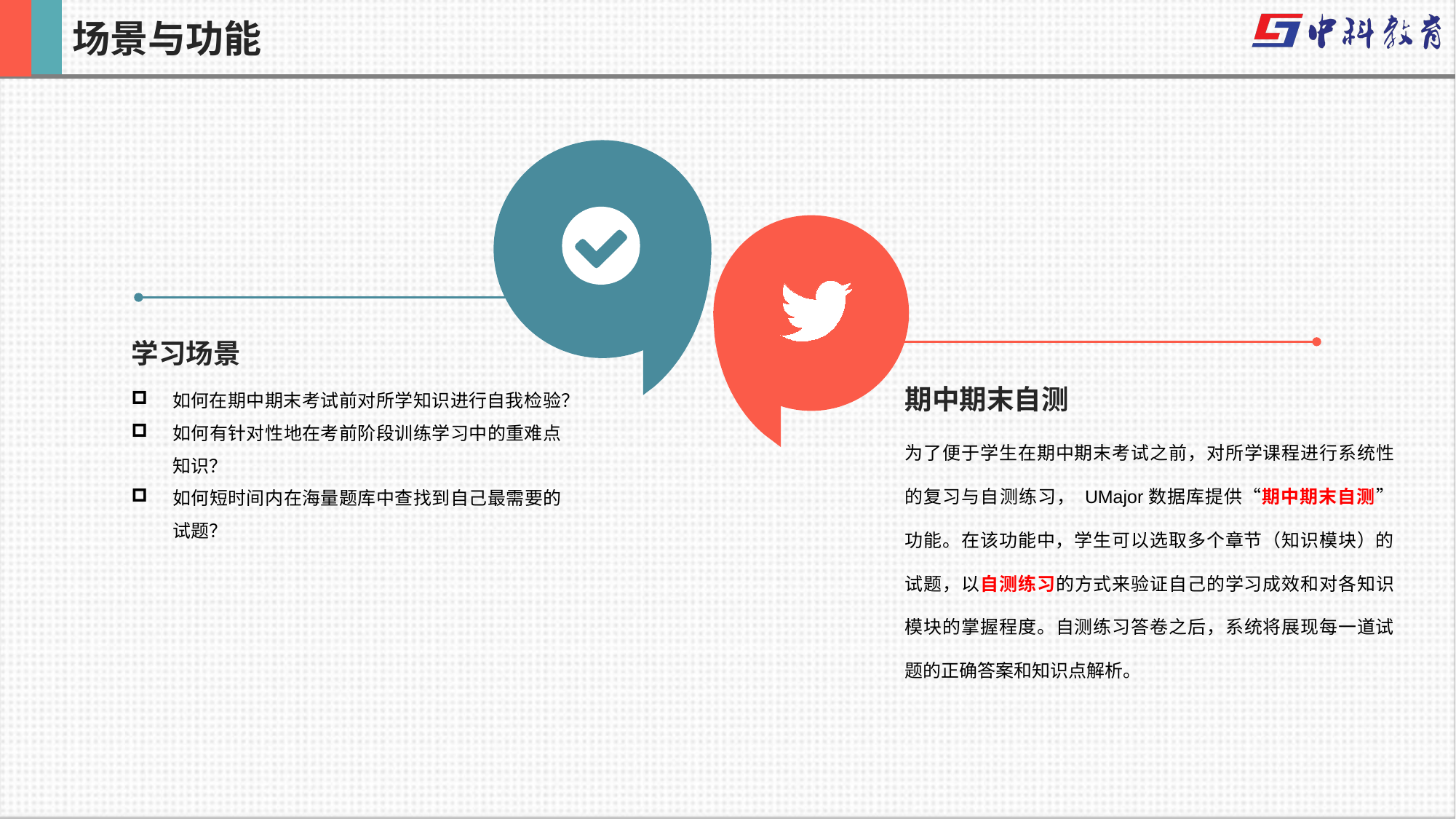

场景与功能

学习场景
如何在期中期末考试前对所学知识进行自我检验？
如何有针对性地在考前阶段训练学习中的重难点知识？
如何短时间内在海量题库中查找到自己最需要的试题？
期中期末自测
为了便于学生在期中期末考试之前，对所学课程进行系统性的复习与自测练习， UMajor数据库提供“期中期末自测”功能。在该功能中，学生可以选取多个章节（知识模块）的试题，以自测练习的方式来验证自己的学习成效和对各知识模块的掌握程度。自测练习答卷之后，系统将展现每一道试题的正确答案和知识点解析。